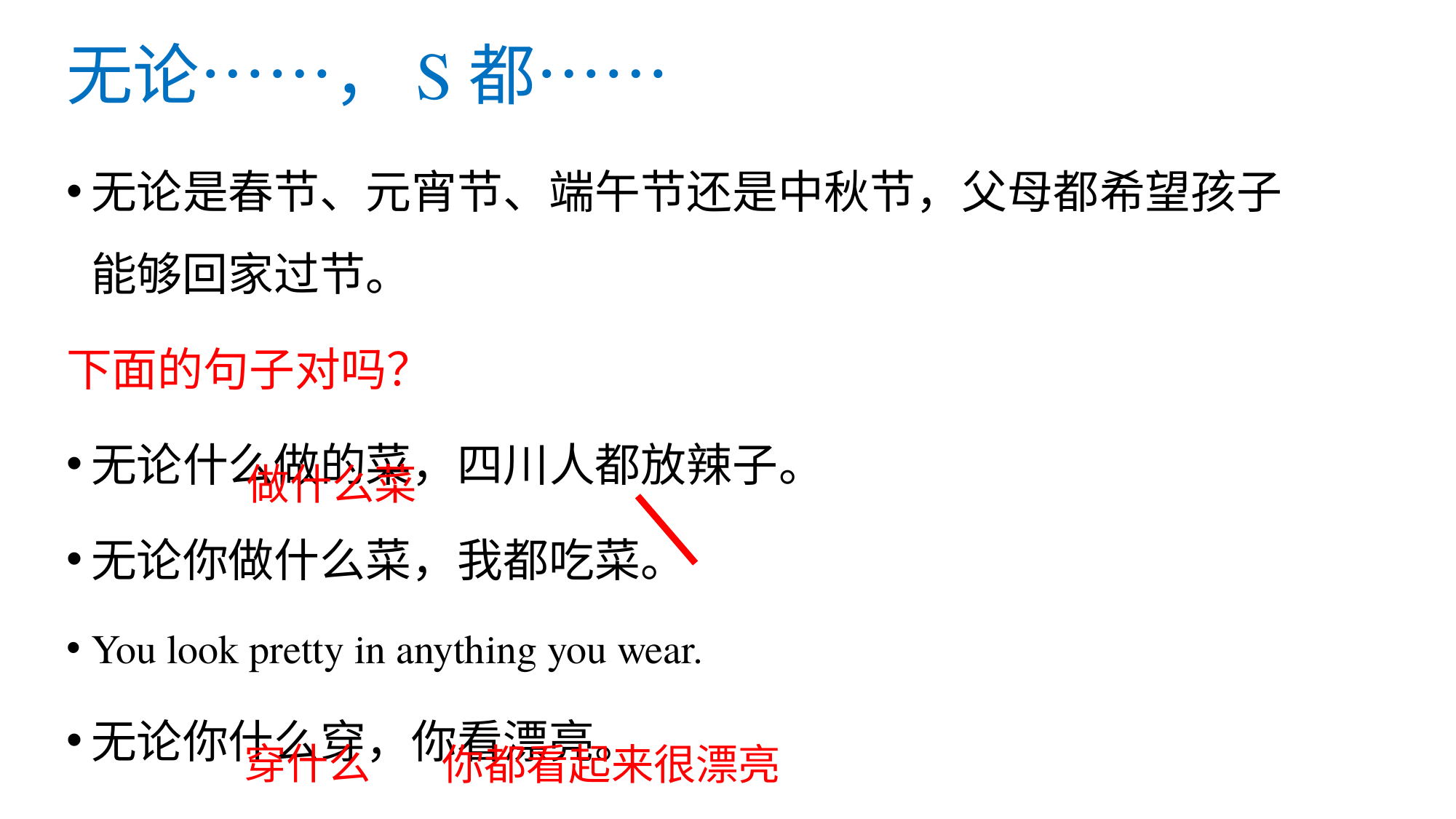

# 无论……，S都……
无论是春节、元宵节、端午节还是中秋节，父母都希望孩子能够回家过节。
下面的句子对吗？
无论什么做的菜，四川人都放辣子。
无论你做什么菜，我都吃菜。
You look pretty in anything you wear.
无论你什么穿，你看漂亮。
做什么菜
穿什么
你都看起来很漂亮